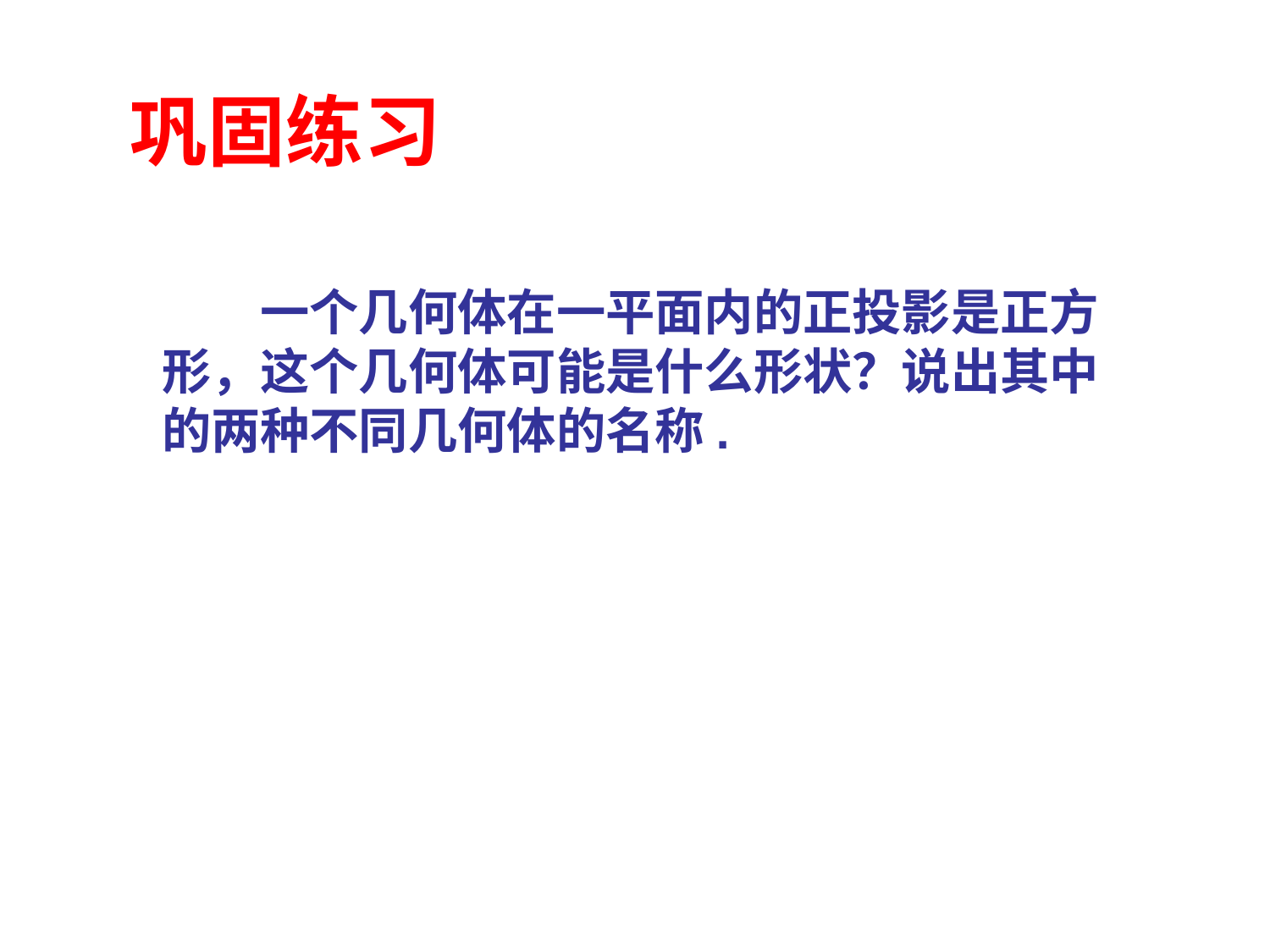

# 巩固练习
　　一个几何体在一平面内的正投影是正方形，这个几何体可能是什么形状？说出其中的两种不同几何体的名称.